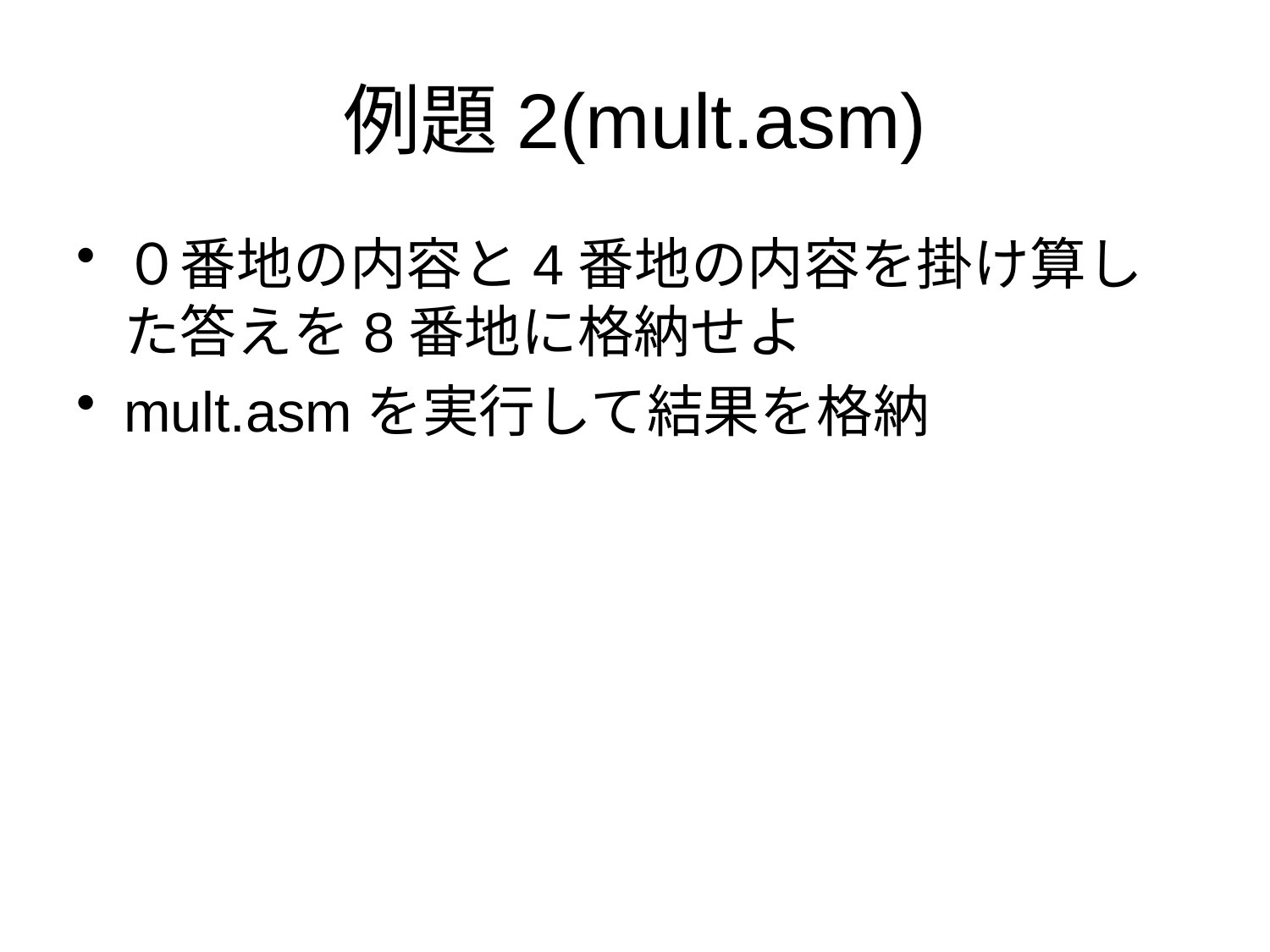

# 例題2(mult.asm)
０番地の内容と4番地の内容を掛け算した答えを8番地に格納せよ
mult.asmを実行して結果を格納